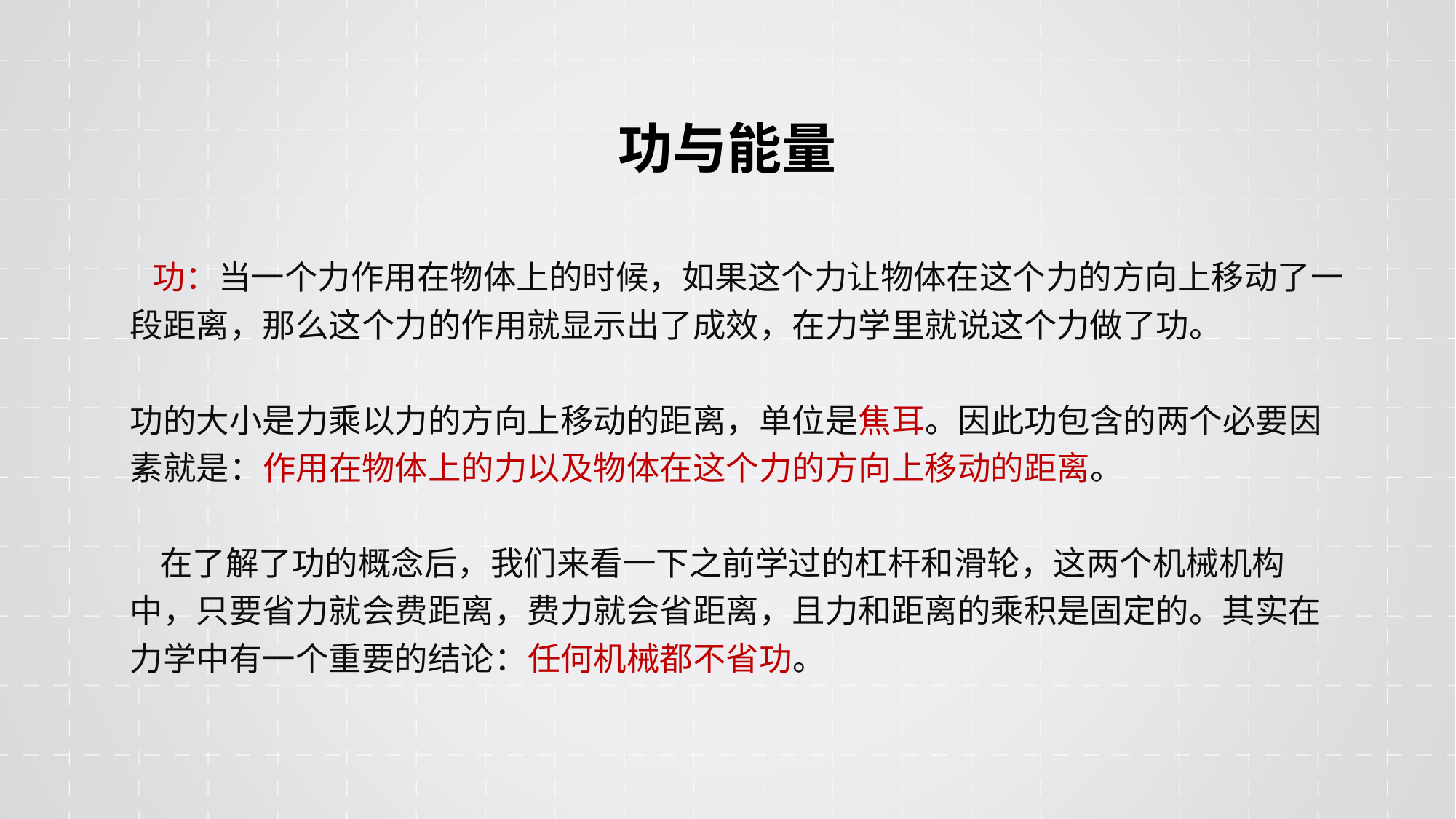

# 功与能量
  功：当一个力作用在物体上的时候，如果这个力让物体在这个力的方向上移动了一段距离，那么这个力的作用就显示出了成效，在力学里就说这个力做了功。

功的大小是力乘以力的方向上移动的距离，单位是焦耳。因此功包含的两个必要因素就是：作用在物体上的力以及物体在这个力的方向上移动的距离。

   在了解了功的概念后，我们来看一下之前学过的杠杆和滑轮，这两个机械机构中，只要省力就会费距离，费力就会省距离，且力和距离的乘积是固定的。其实在力学中有一个重要的结论：任何机械都不省功。